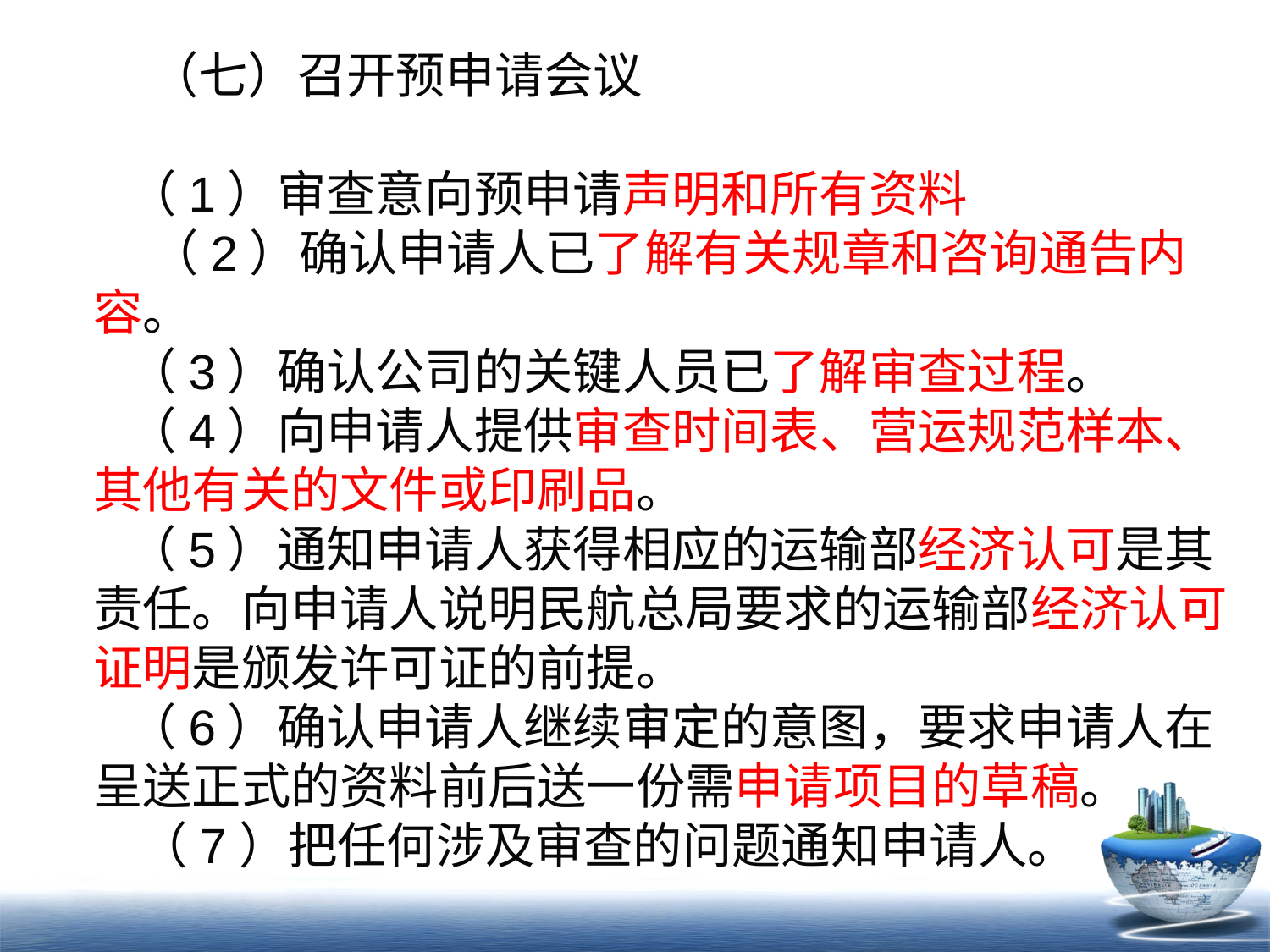

（七）召开预申请会议

  （1）审查意向预申请声明和所有资料
    （2）确认申请人已了解有关规章和咨询通告内容。
  （3）确认公司的关键人员已了解审查过程。
  （4）向申请人提供审查时间表、营运规范样本、其他有关的文件或印刷品。
  （5）通知申请人获得相应的运输部经济认可是其责任。向申请人说明民航总局要求的运输部经济认可证明是颁发许可证的前提。
  （6）确认申请人继续审定的意图，要求申请人在呈送正式的资料前后送一份需申请项目的草稿。
   （7）把任何涉及审查的问题通知申请人。